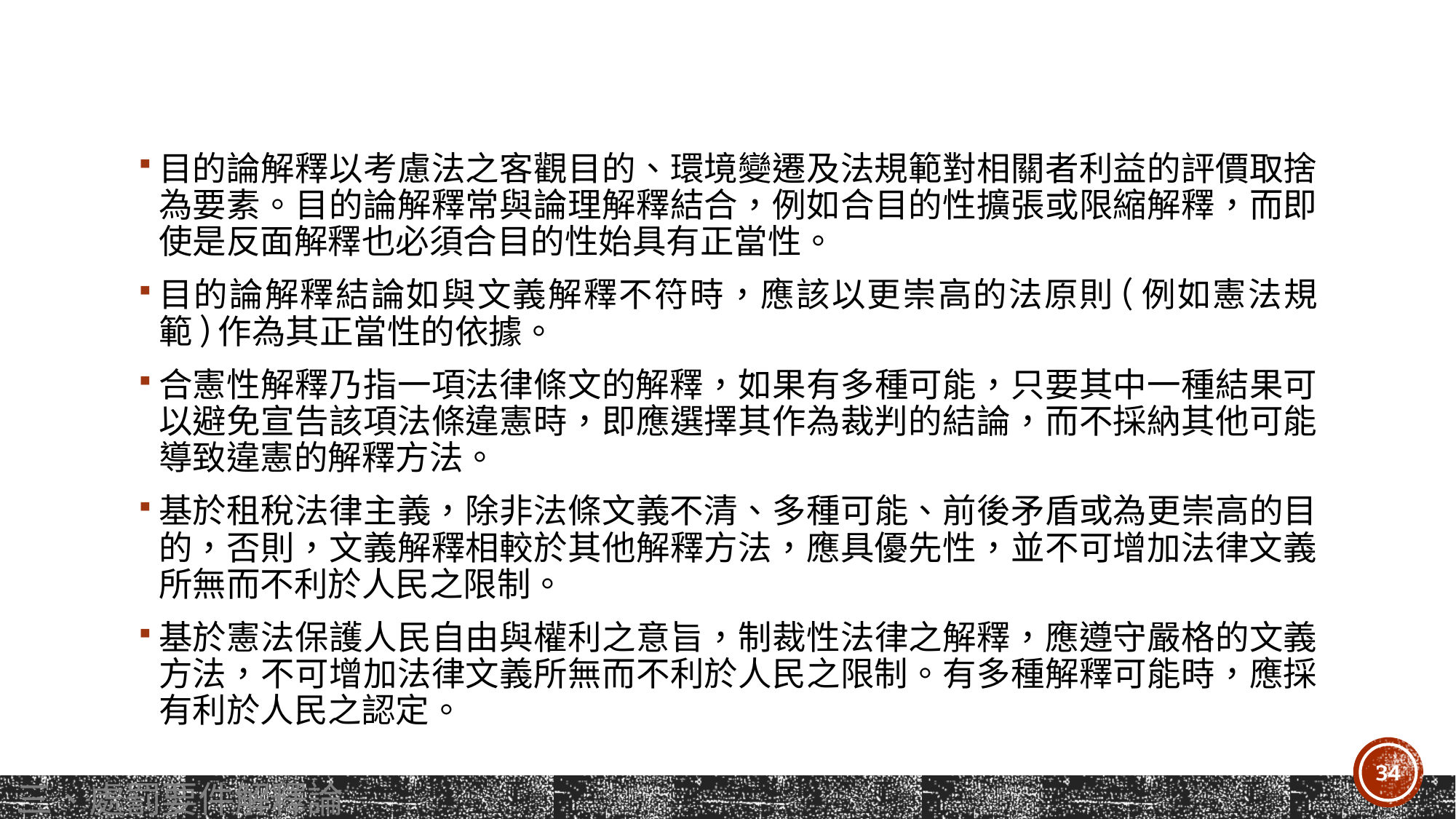

#
目的論解釋以考慮法之客觀目的、環境變遷及法規範對相關者利益的評價取捨為要素。目的論解釋常與論理解釋結合，例如合目的性擴張或限縮解釋，而即使是反面解釋也必須合目的性始具有正當性。
目的論解釋結論如與文義解釋不符時，應該以更崇高的法原則(例如憲法規範)作為其正當性的依據。
合憲性解釋乃指一項法律條文的解釋，如果有多種可能，只要其中一種結果可以避免宣告該項法條違憲時，即應選擇其作為裁判的結論，而不採納其他可能導致違憲的解釋方法。
基於租稅法律主義，除非法條文義不清、多種可能、前後矛盾或為更崇高的目的，否則，文義解釋相較於其他解釋方法，應具優先性，並不可增加法律文義所無而不利於人民之限制。
基於憲法保護人民自由與權利之意旨，制裁性法律之解釋，應遵守嚴格的文義方法，不可增加法律文義所無而不利於人民之限制。有多種解釋可能時，應採有利於人民之認定。

34